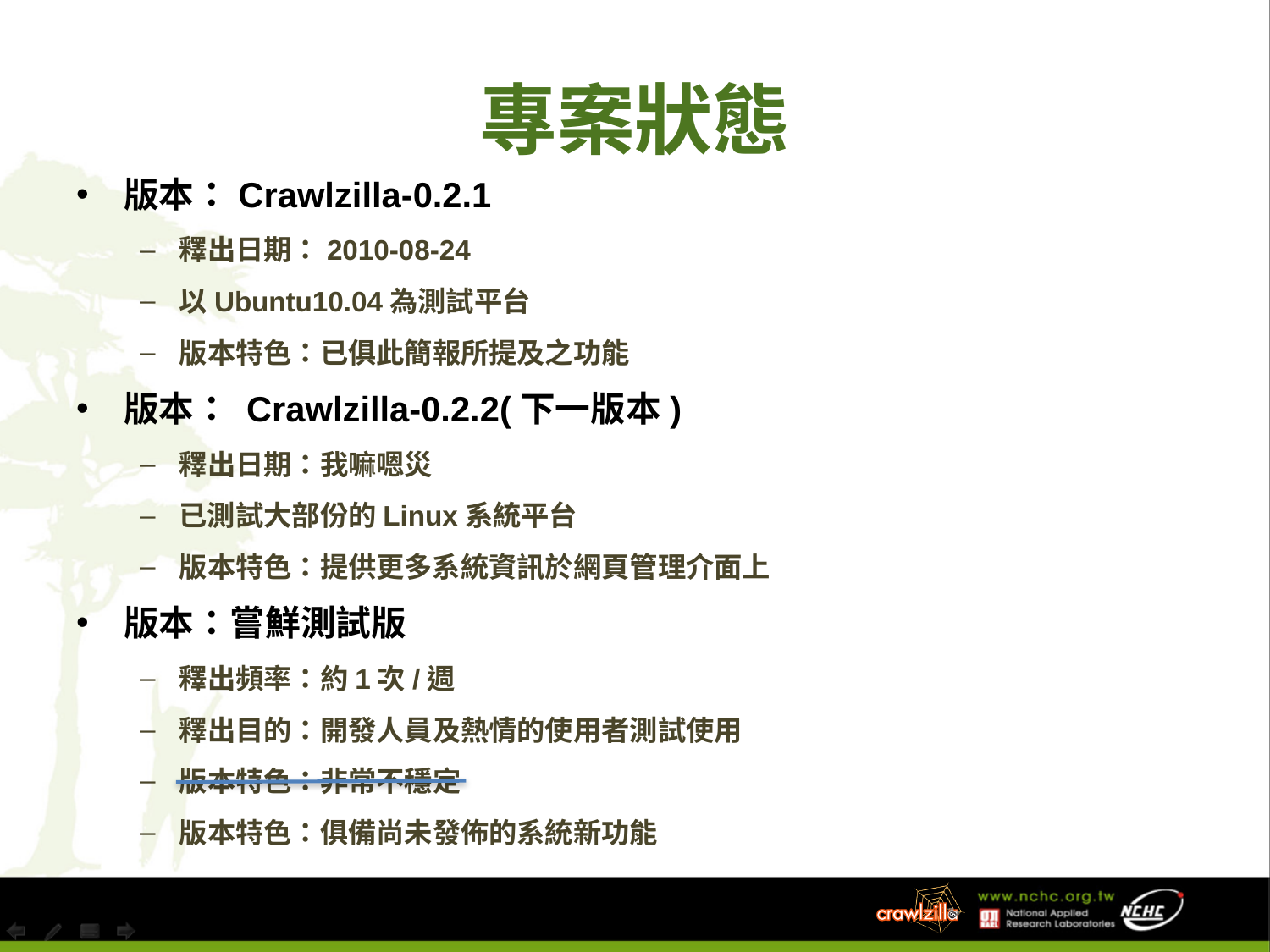

# 專案狀態
版本：Crawlzilla-0.2.1
釋出日期：2010-08-24
以Ubuntu10.04為測試平台
版本特色：已俱此簡報所提及之功能
版本： Crawlzilla-0.2.2(下一版本)
釋出日期：我嘛嗯災
已測試大部份的Linux系統平台
版本特色：提供更多系統資訊於網頁管理介面上
版本：嘗鮮測試版
釋出頻率：約1次/週
釋出目的：開發人員及熱情的使用者測試使用
版本特色：非常不穩定
版本特色：俱備尚未發佈的系統新功能